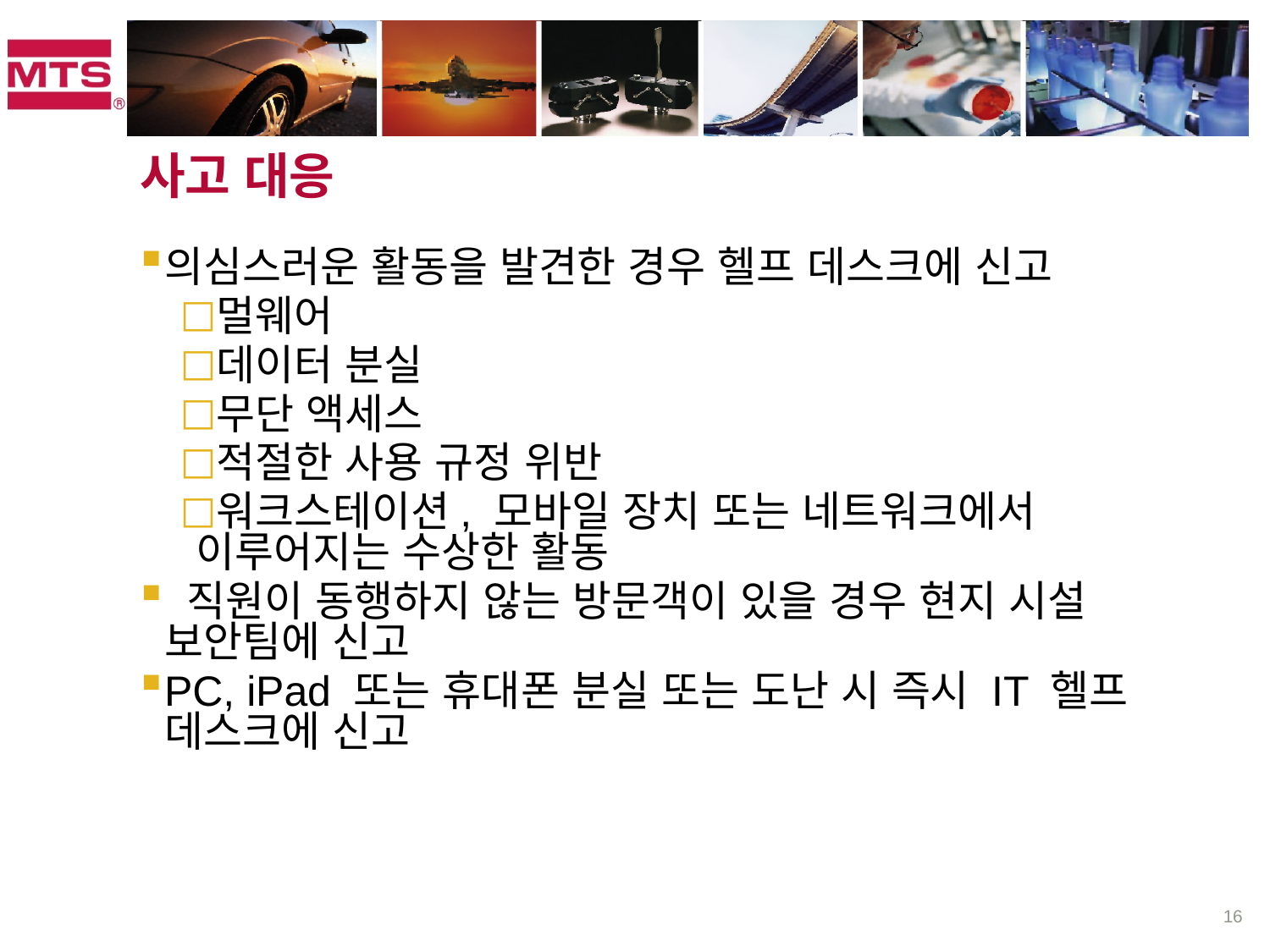

# 사고 대응
의심스러운 활동을 발견한 경우 헬프 데스크에 신고
멀웨어
데이터 분실
무단 액세스
적절한 사용 규정 위반
워크스테이션, 모바일 장치 또는 네트워크에서 이루어지는 수상한 활동
 직원이 동행하지 않는 방문객이 있을 경우 현지 시설 보안팀에 신고
PC, iPad 또는 휴대폰 분실 또는 도난 시 즉시 IT 헬프 데스크에 신고
16